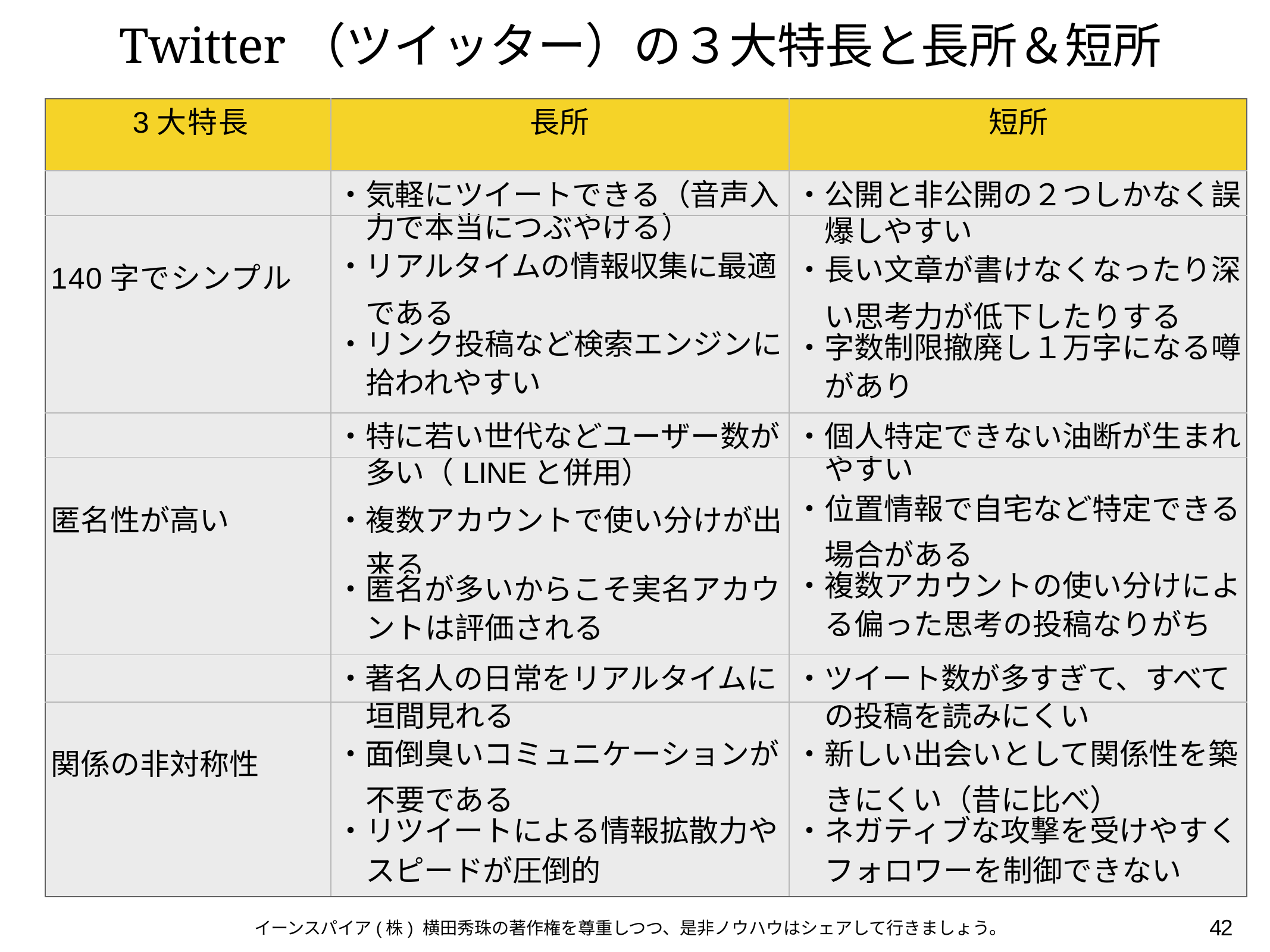

# Twitter（ツイッター）の３大特長と長所＆短所
| 3大特長 | 長所 | 短所 |
| --- | --- | --- |
|  | ・気軽にツイートできる（音声入 | ・公開と非公開の２つしかなく誤 |
|  | 力で本当につぶやける） | 爆しやすい |
| 140字でシンプル | ・リアルタイムの情報収集に最適 である | ・長い文章が書けなくなったり深 い思考力が低下したりする |
|  | ・リンク投稿など検索エンジンに | ・字数制限撤廃し１万字になる噂 |
|  | 拾われやすい | があり |
|  | ・特に若い世代などユーザー数が | ・個人特定できない油断が生まれ |
|  | 多い（LINEと併用） | やすい |
| 匿名性が高い | ・複数アカウントで使い分けが出 来る | ・位置情報で自宅など特定できる 場合がある |
|  | ・匿名が多いからこそ実名アカウ | ・複数アカウントの使い分けによ |
|  | ントは評価される | る偏った思考の投稿なりがち |
|  | ・著名人の日常をリアルタイムに | ・ツイート数が多すぎて、すべて |
|  | 垣間見れる | の投稿を読みにくい |
| 関係の非対称性 | ・面倒臭いコミュニケーションが 不要である | ・新しい出会いとして関係性を築 きにくい（昔に比べ） |
|  | ・リツイートによる情報拡散力や | ・ネガティブな攻撃を受けやすく |
|  | スピードが圧倒的 | フォロワーを制御できない |
42
イーンスパイア(株) 横田秀珠の著作権を尊重しつつ、是非ノウハウはシェアして行きましょう。